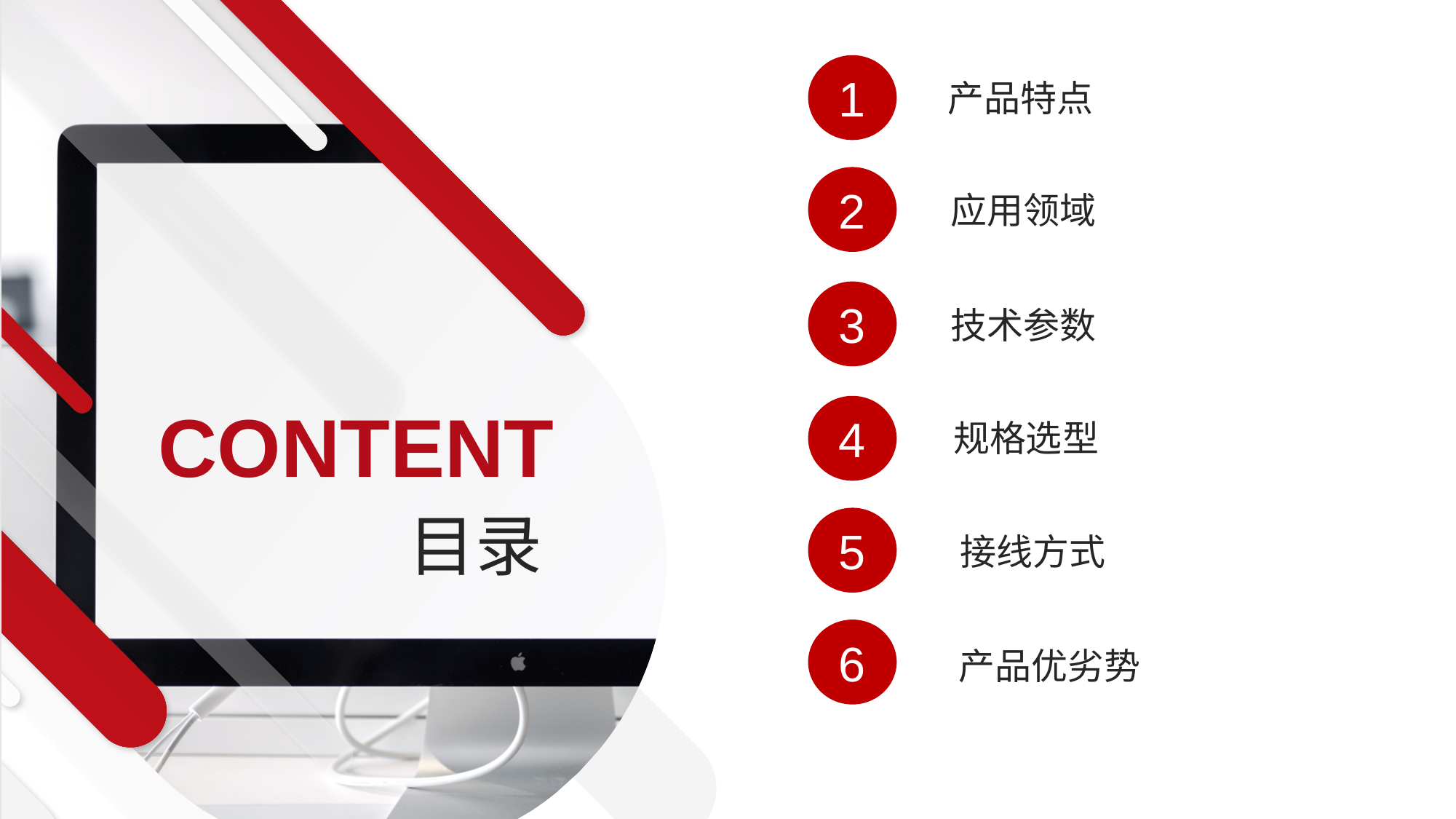

1
产品特点
2
应用领域
3
技术参数

CONTENT
4
规格选型
目录
5
接线方式
6
产品优劣势